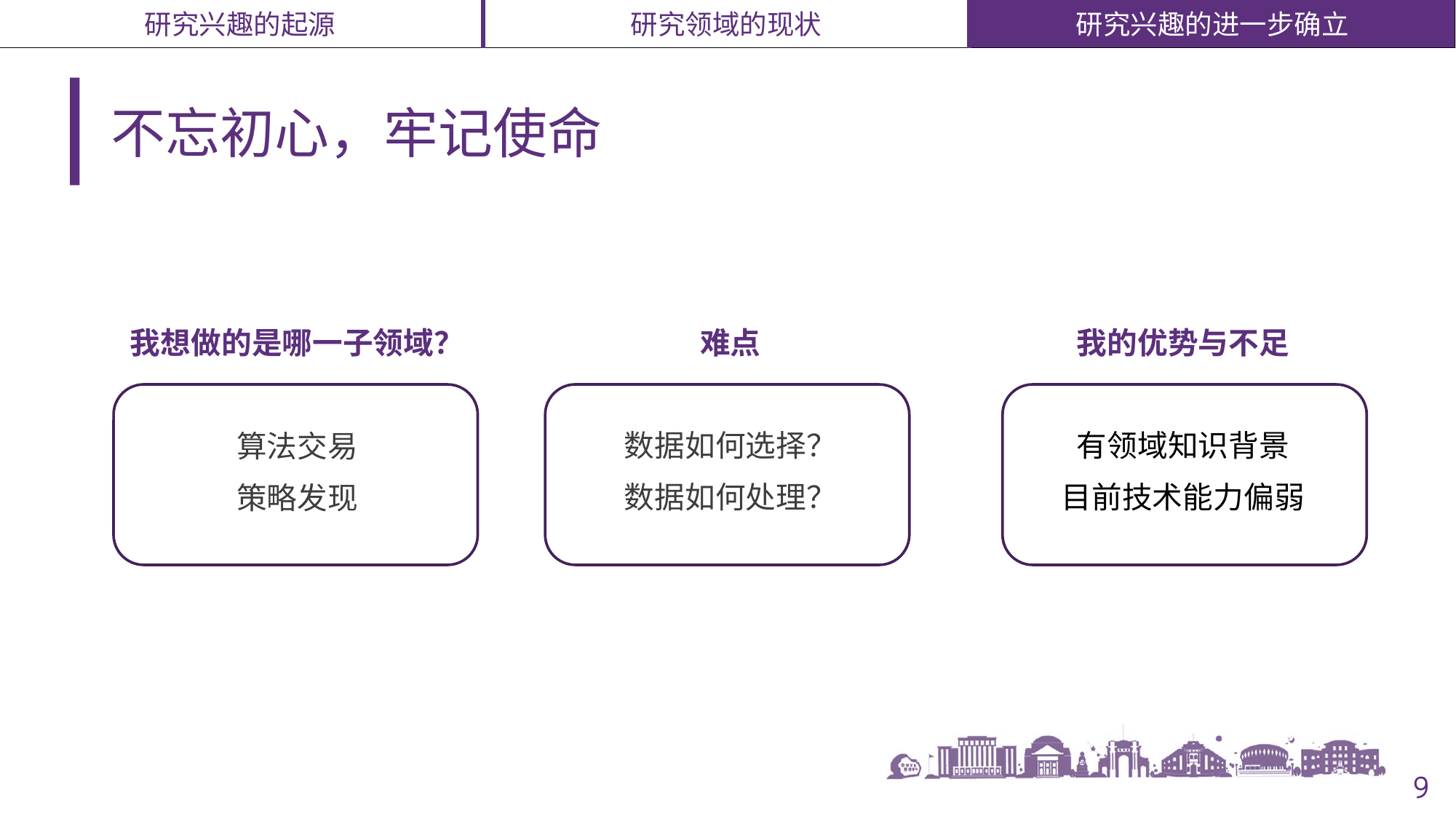

# 不忘初心，牢记使命
难点

数据如何选择？
数据如何处理？
我的优势与不足

有领域知识背景
目前技术能力偏弱
我想做的是哪一子领域？

算法交易
策略发现

9